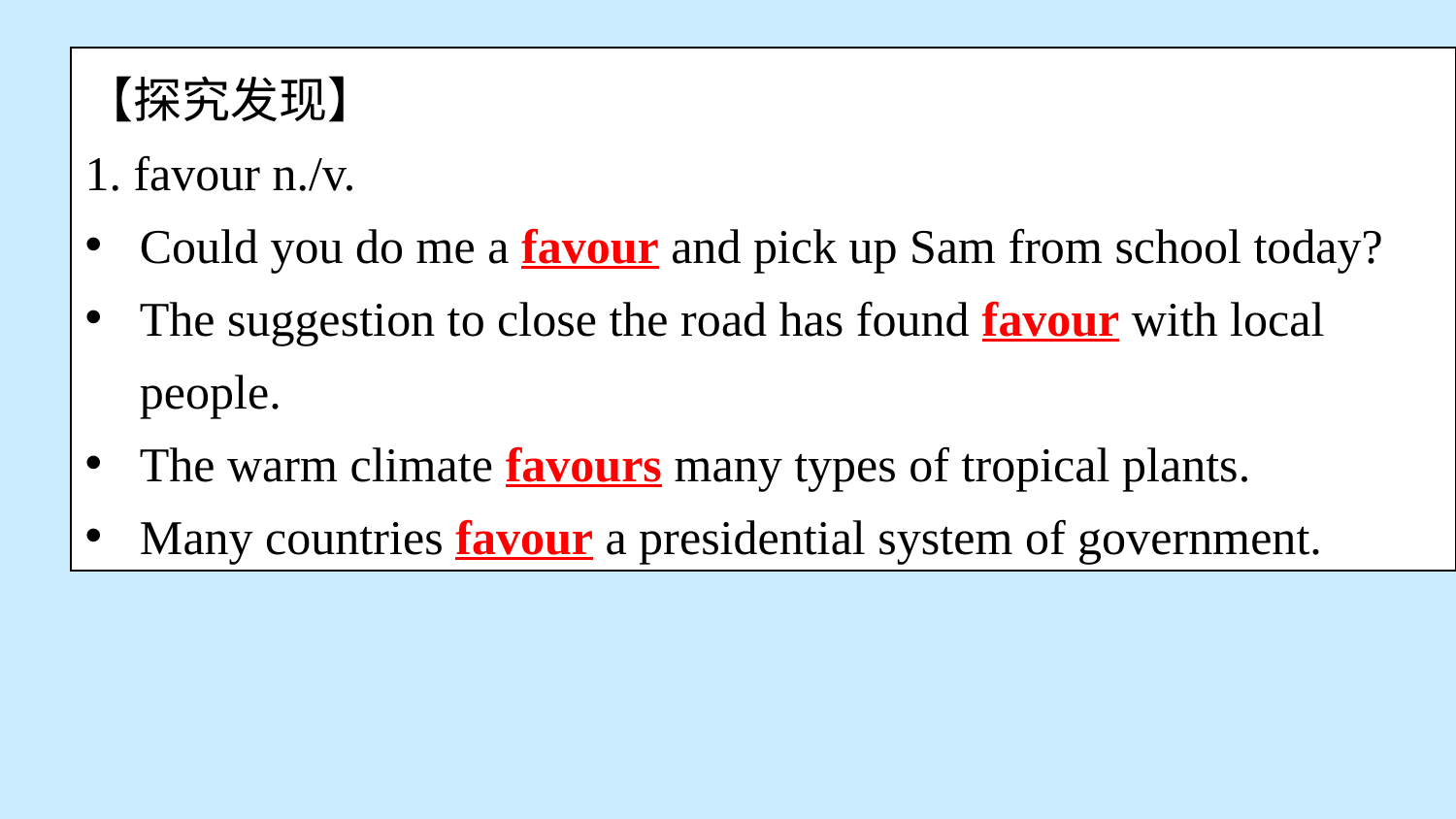

【探究发现】
1. favour n./v.
Could you do me a favour and pick up Sam from school today?
The suggestion to close the road has found favour with local people.
The warm climate favours many types of tropical plants.
Many countries favour a presidential system of government.